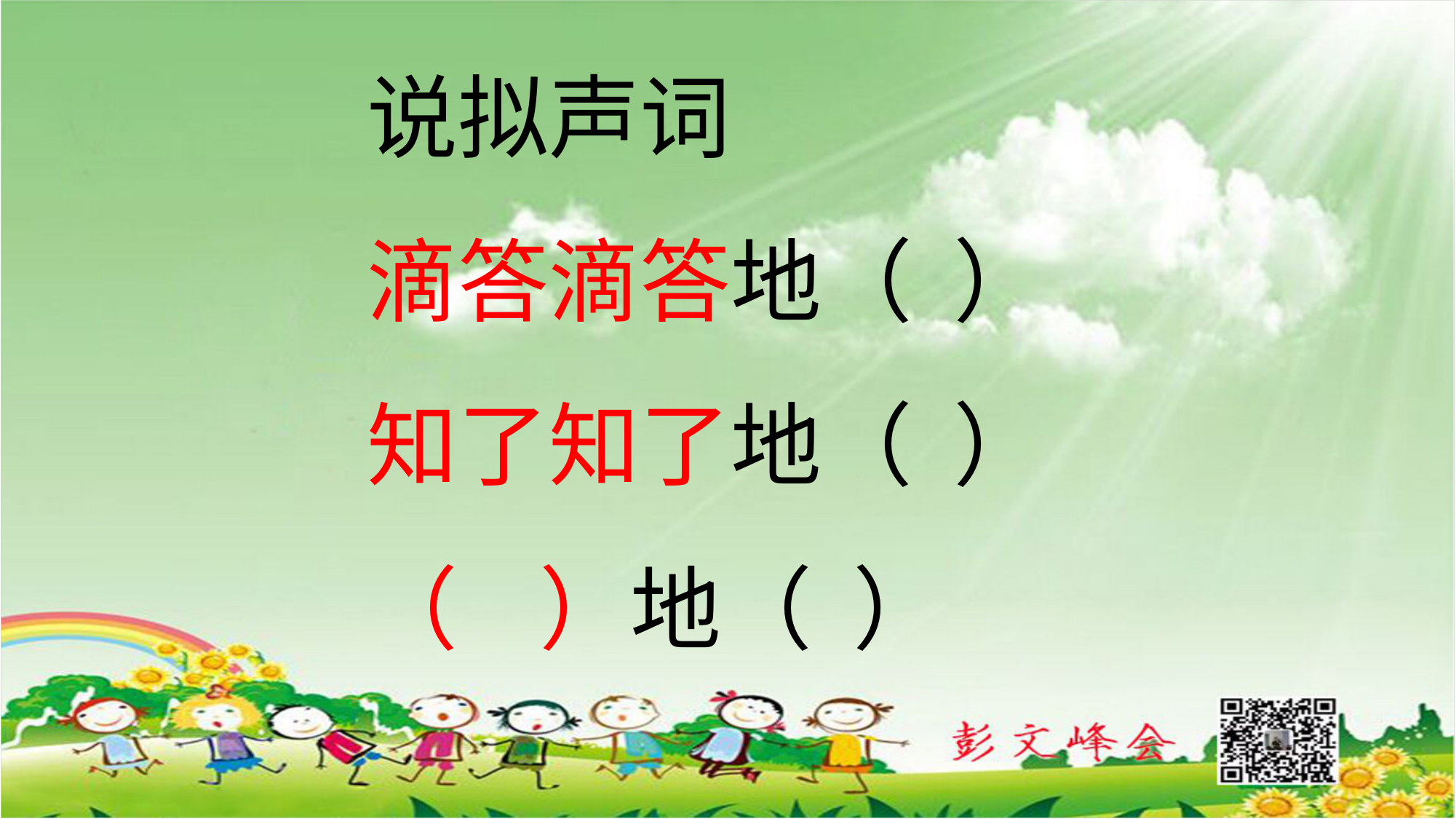

说拟声词
滴答滴答地（  ）
知了知了地（  ）
（    ）地（  ）